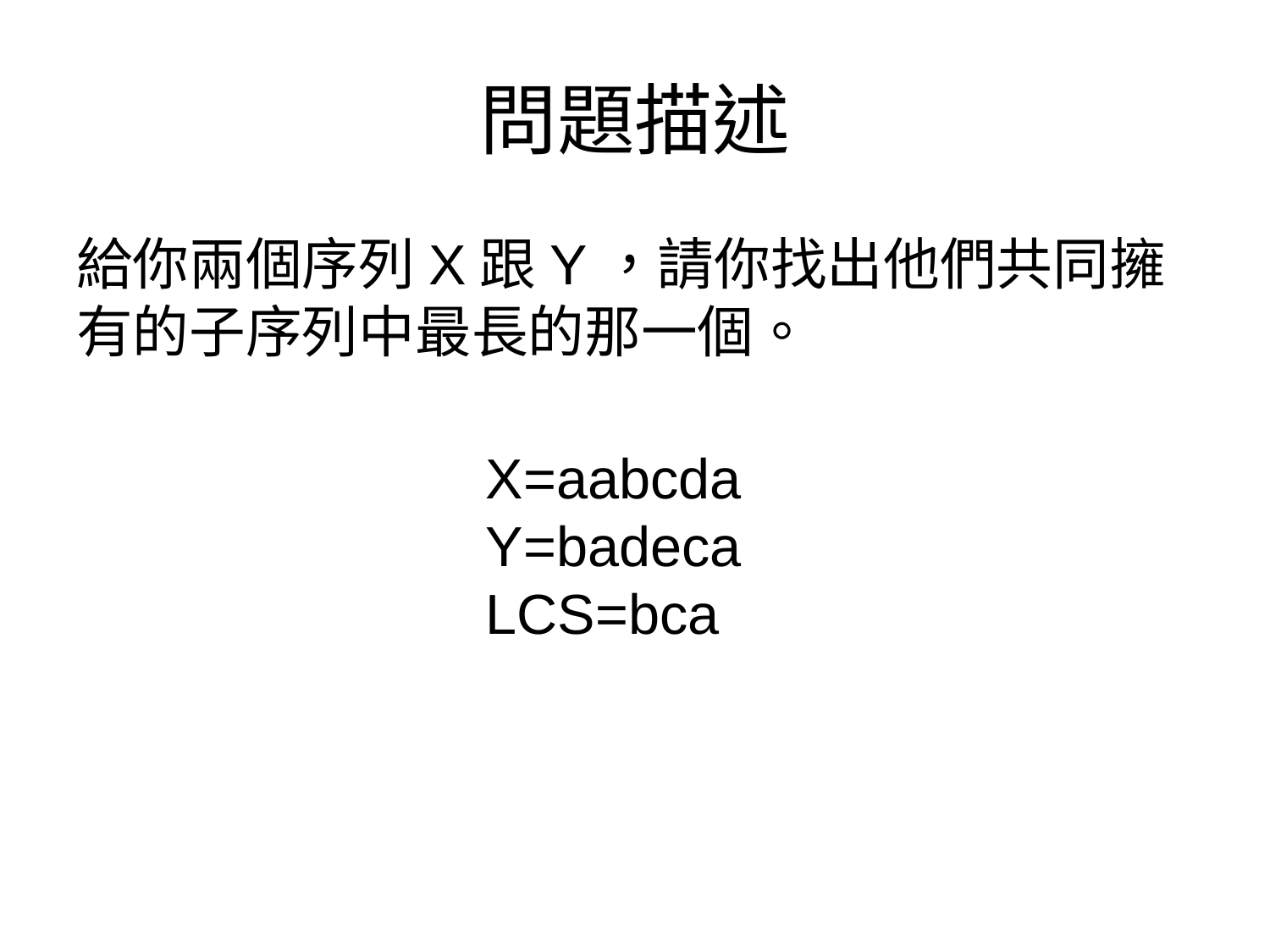

# 問題描述
給你兩個序列X跟Y，請你找出他們共同擁有的子序列中最長的那一個。
X=aabcda
Y=badeca
LCS=bca